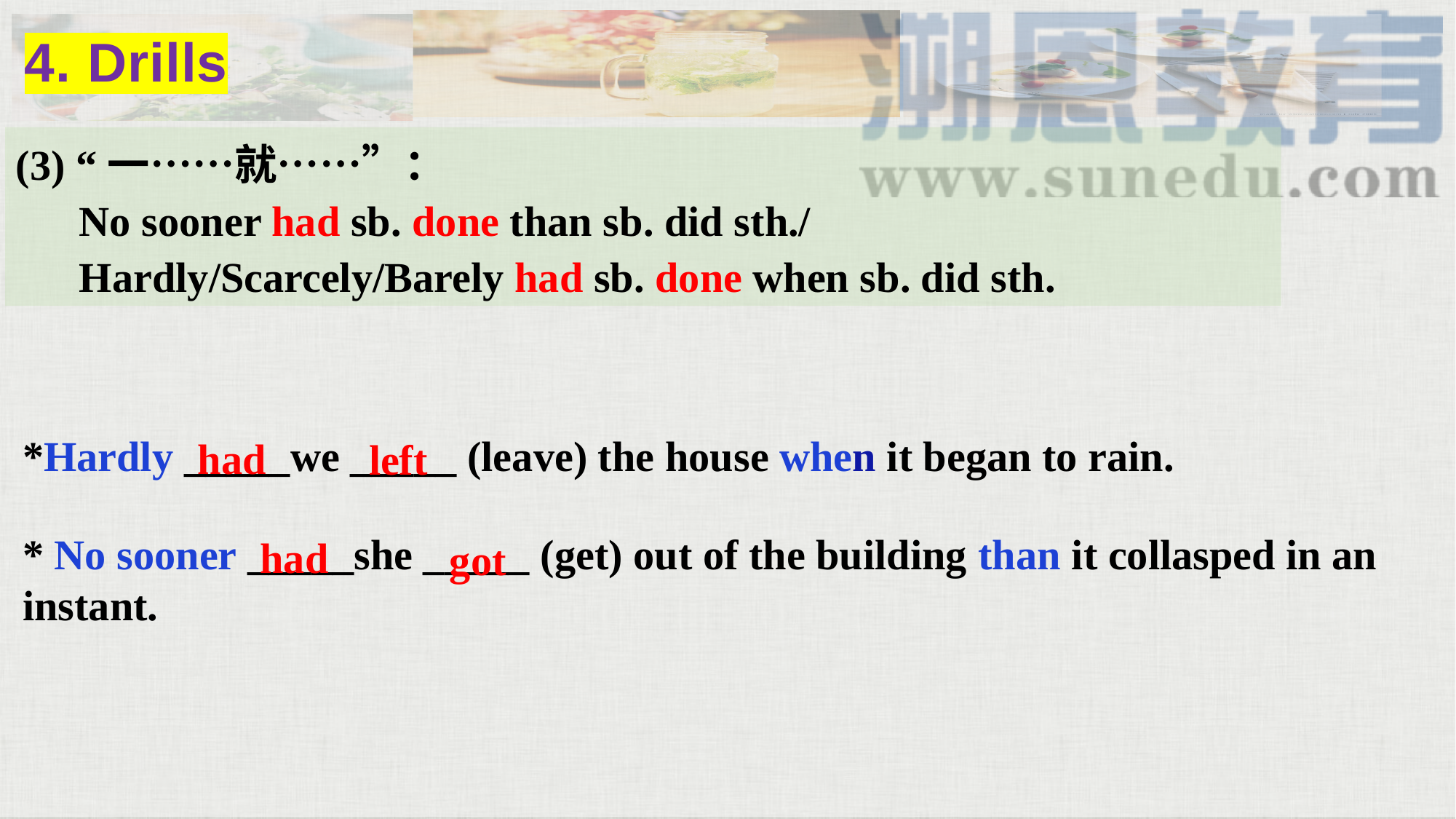

4. Drills
(3) “一……就……”：
      No sooner had sb. done than sb. did sth./
      Hardly/Scarcely/Barely had sb. done when sb. did sth.
*Hardly _____we _____ (leave) the house when it began to rain.
had
left
* No sooner _____she _____ (get) out of the building than it collasped in an instant.
had
got